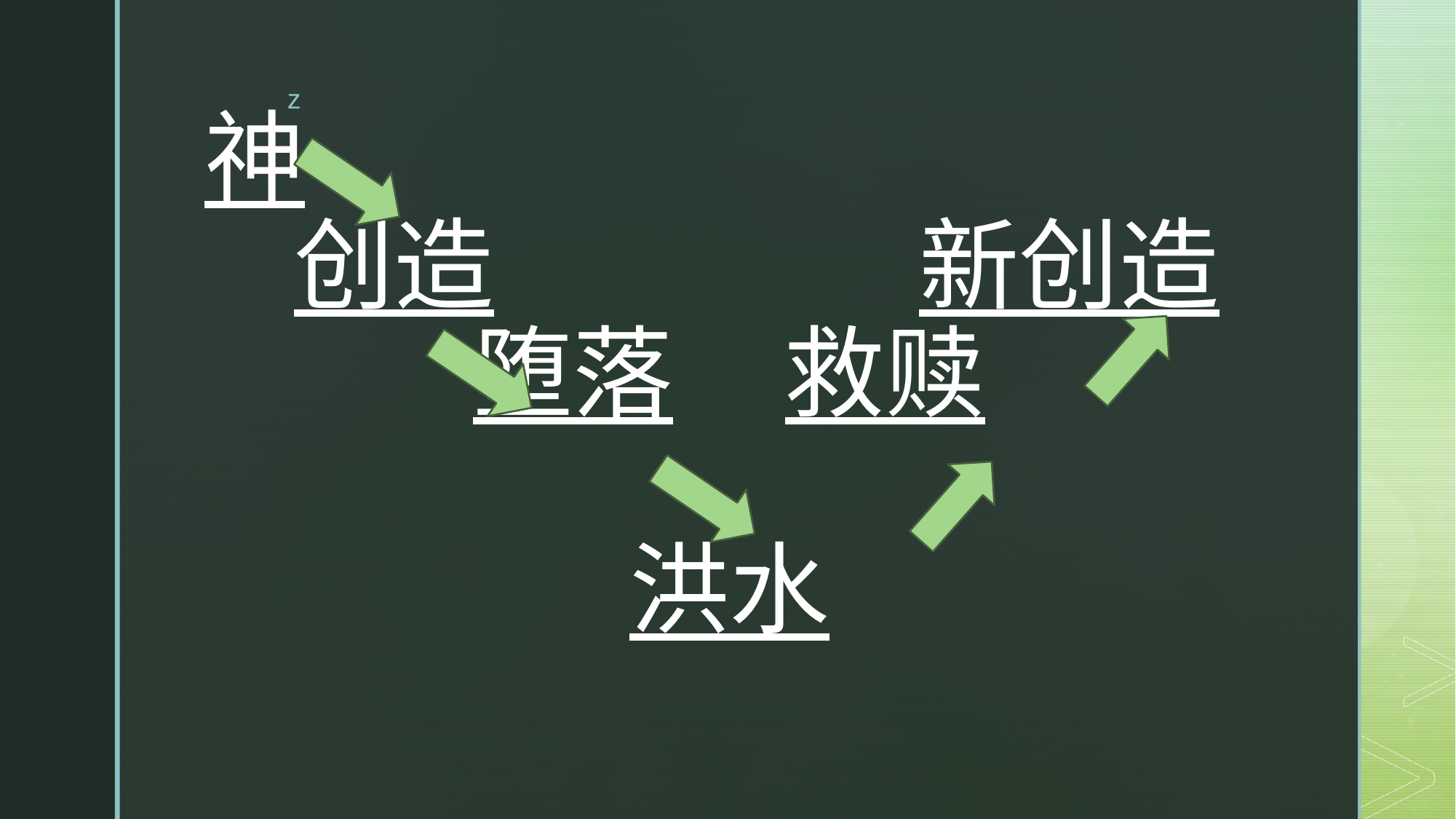

# 神 创造                   新创造 堕落     救赎 洪水